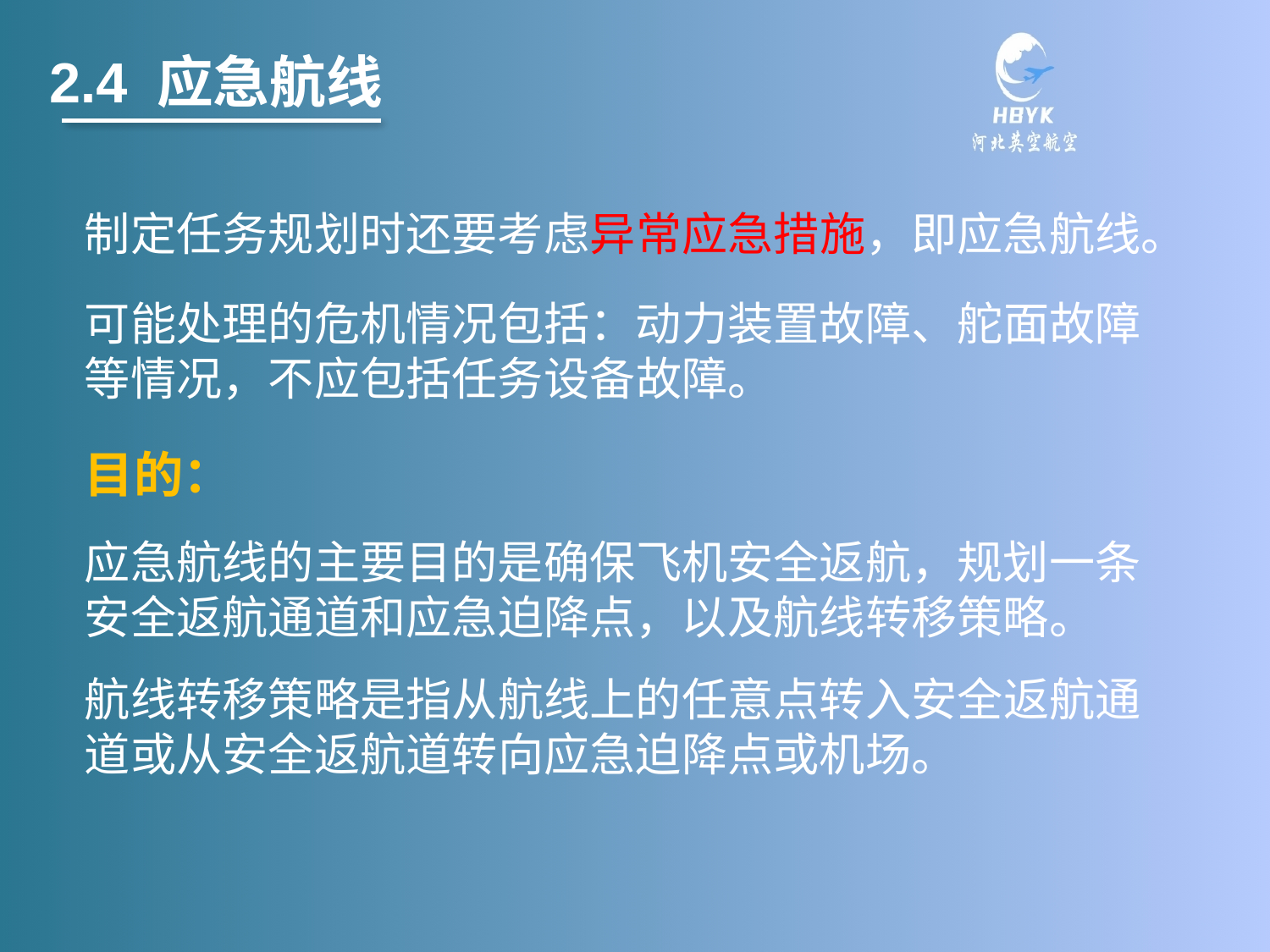

2.4 应急航线

制定任务规划时还要考虑异常应急措施，即应急航线。
可能处理的危机情况包括：动力装置故障、舵面故障等情况，不应包括任务设备故障。
目的：
应急航线的主要目的是确保飞机安全返航，规划一条安全返航通道和应急迫降点，以及航线转移策略。
航线转移策略是指从航线上的任意点转入安全返航通道或从安全返航道转向应急迫降点或机场。